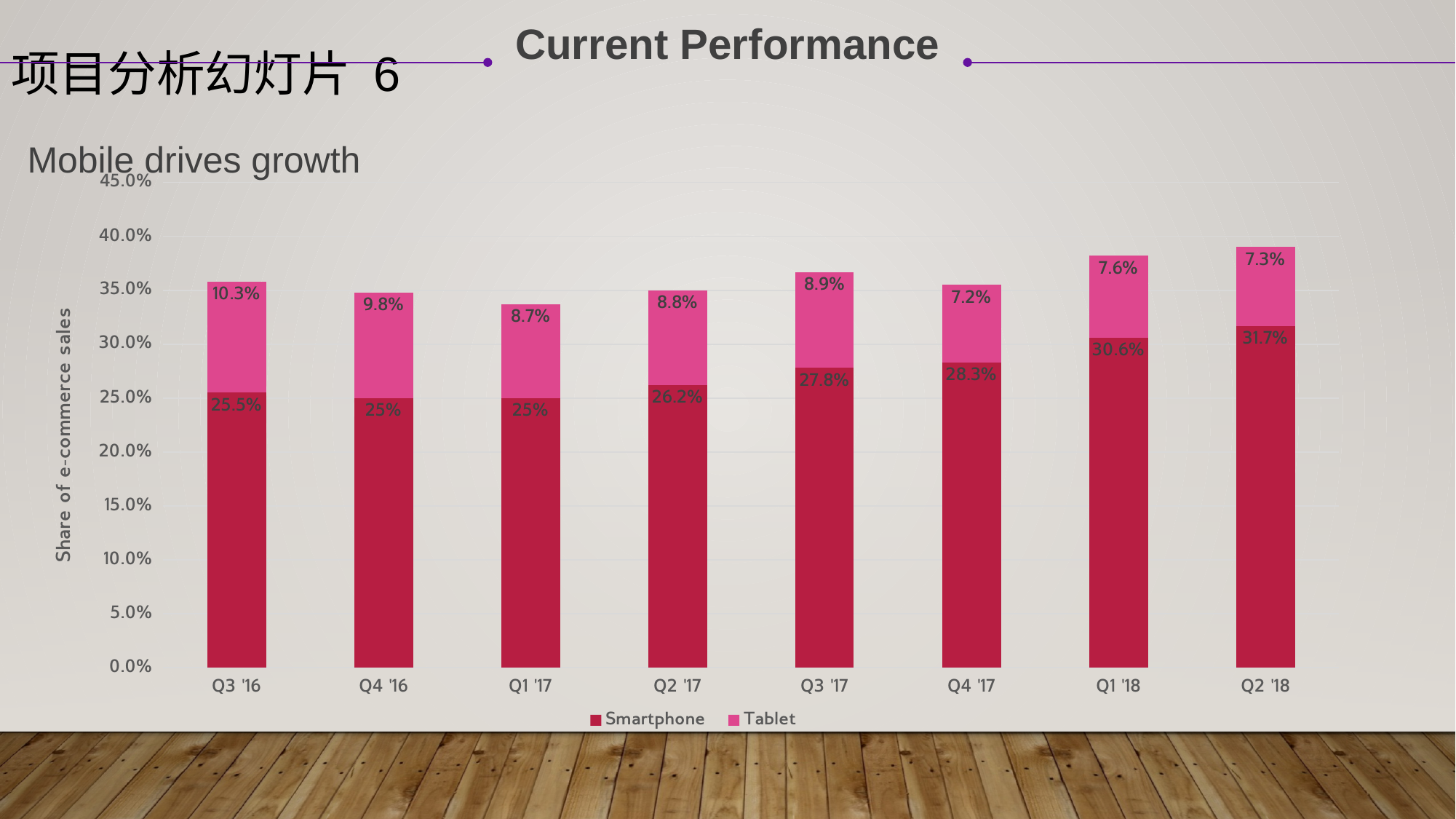

Current Performance
项目分析幻灯片 6
Mobile drives growth

### Chart

| Category | Smartphone | Tablet |
|---|---|---|
| Q3 '16 | 0.255 | 0.10299999999999998 |
| Q4 '16 | 0.25 | 0.09800000000000002 |
| Q1 '17 | 0.25 | 0.08700000000000002 |
| Q2 '17 | 0.262 | 0.08800000000000002 |
| Q3 '17 | 0.278 | 0.08900000000000004 |
| Q4 '17 | 0.28300000000000003 | 0.072 |
| Q1 '18 | 0.3060000000000001 | 0.076 |
| Q2 '18 | 0.31700000000000006 | 0.07300000000000001 |